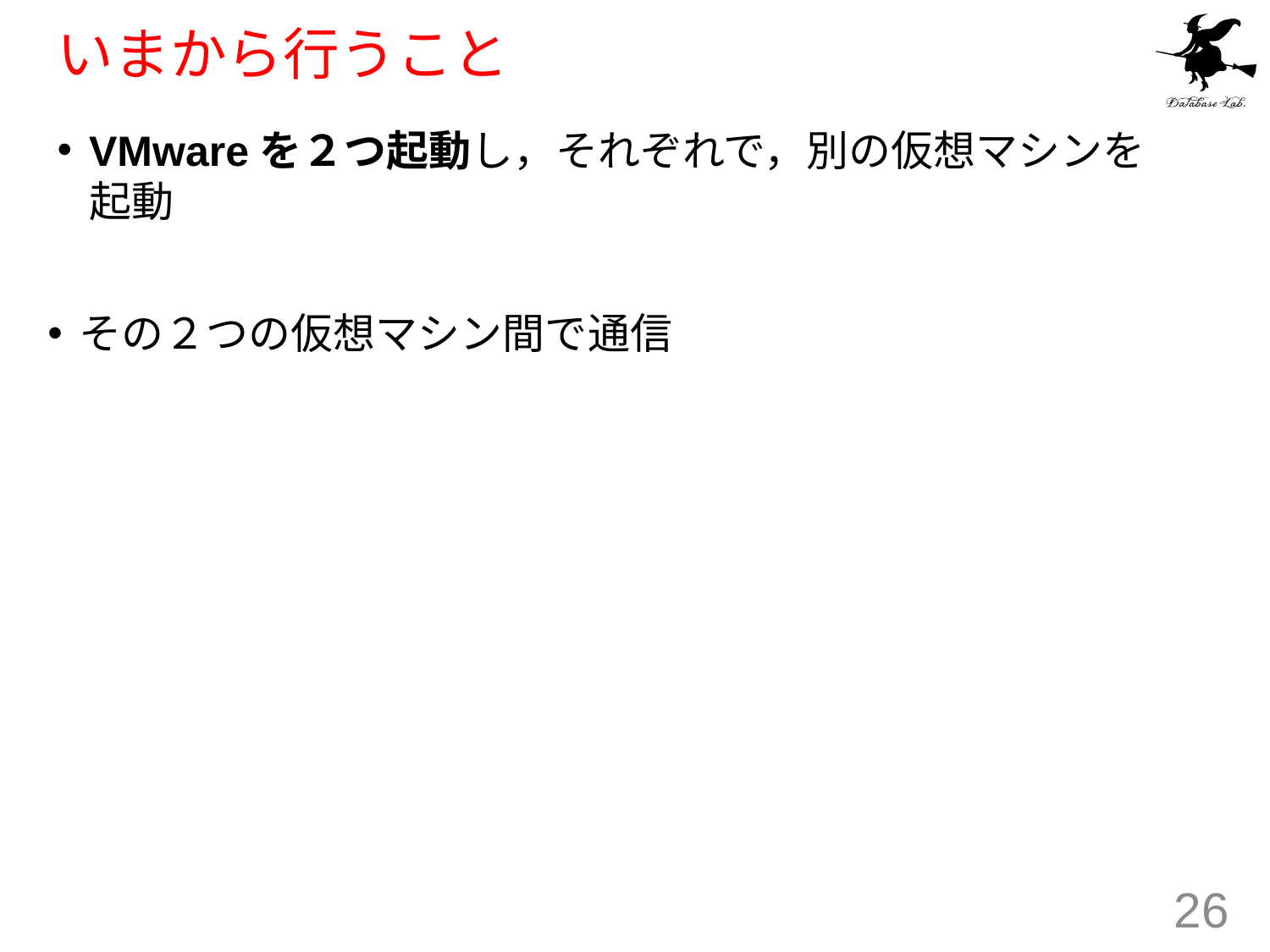

# いまから行うこと
VMwareを２つ起動し，それぞれで，別の仮想マシンを起動
その２つの仮想マシン間で通信

26